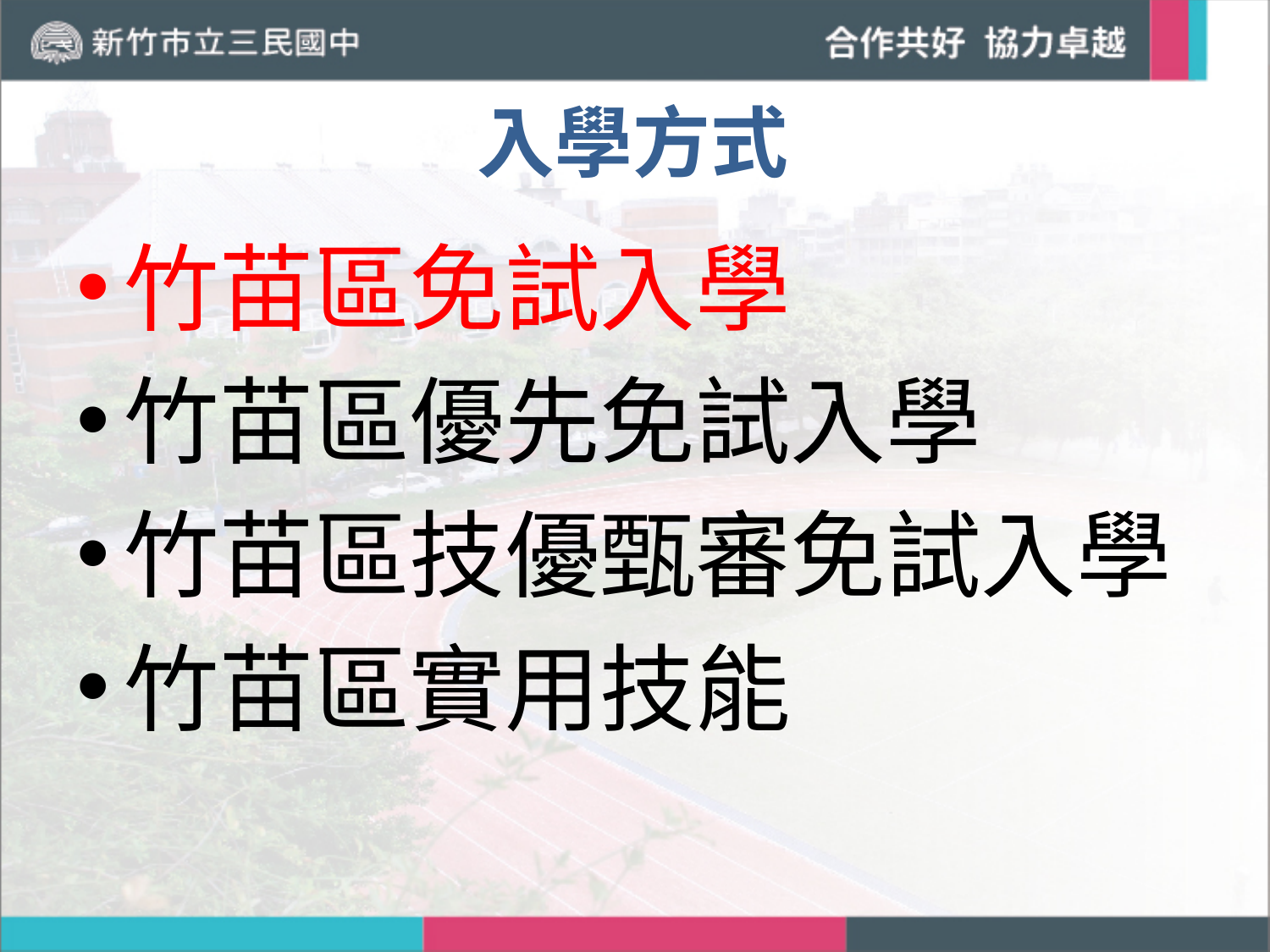

# 入學方式
竹苗區免試入學
竹苗區優先免試入學
竹苗區技優甄審免試入學
竹苗區實用技能